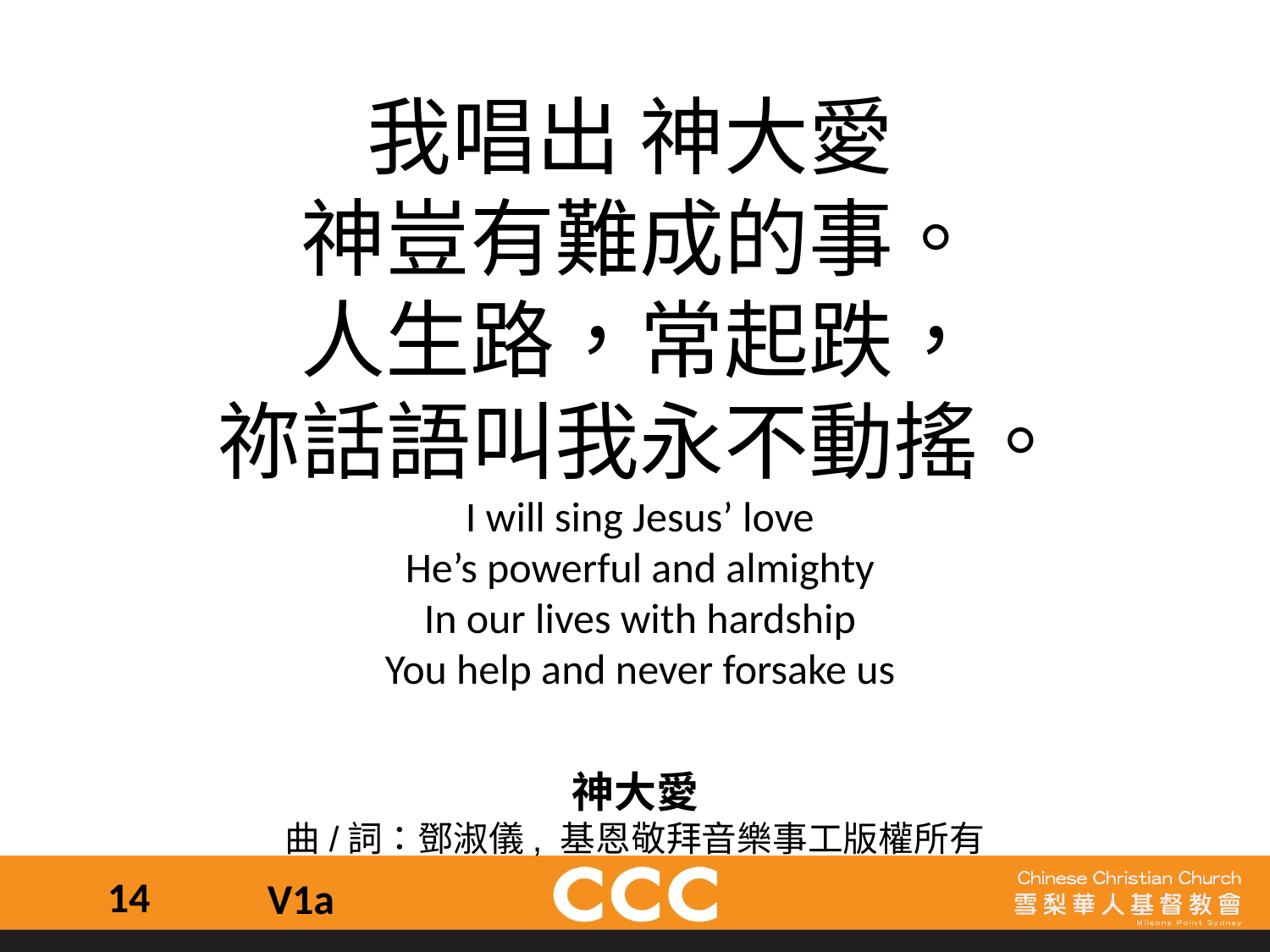

我唱出 神大愛
神豈有難成的事。
人生路，常起跌，
祢話語叫我永不動搖。
I will sing Jesus’ love
He’s powerful and almighty
In our lives with hardship
You help and never forsake us
神大愛
曲/詞：鄧淑儀, 基恩敬拜音樂事工版權所有
14
V1a